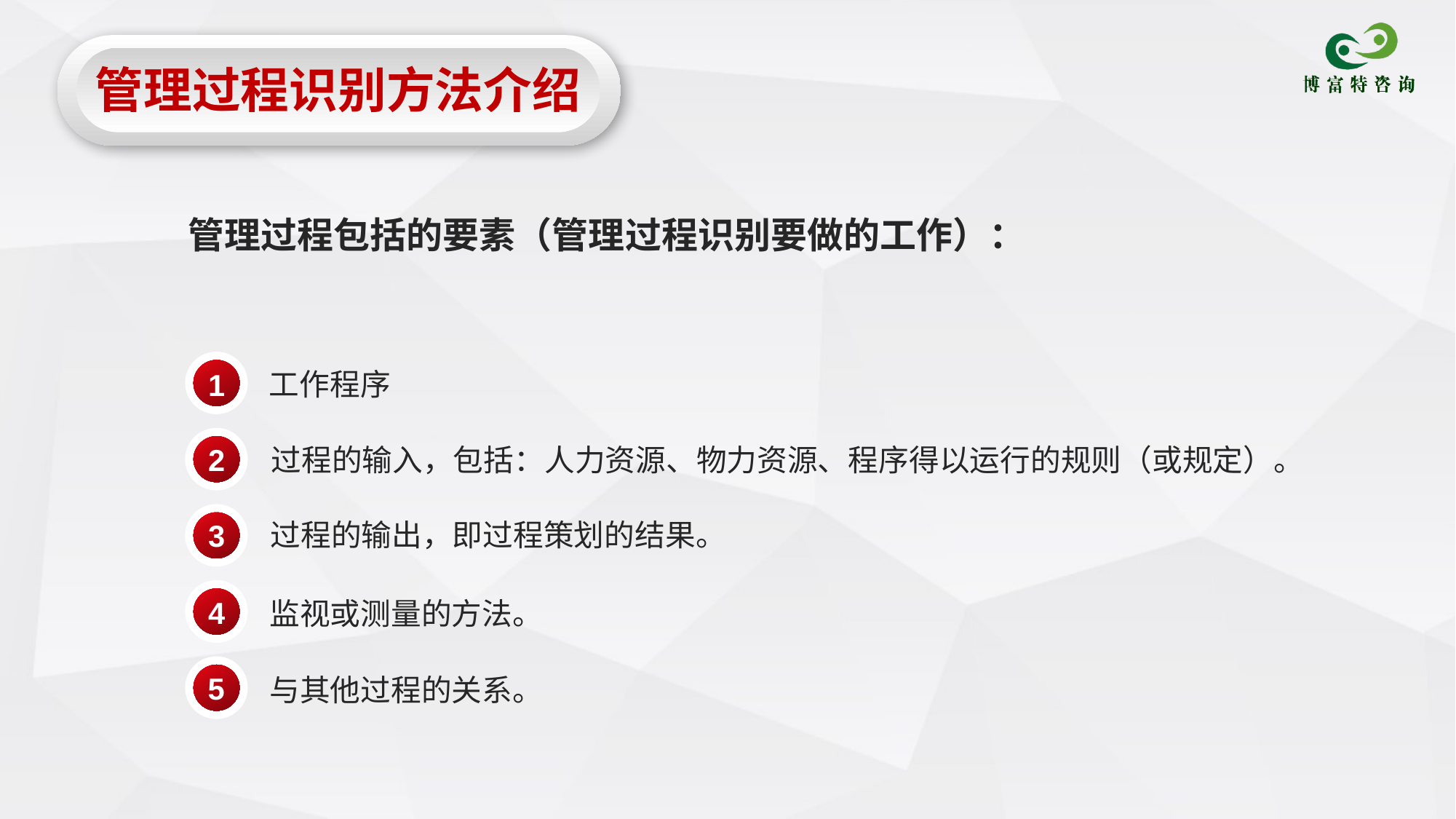

管理过程识别方法介绍
管理过程包括的要素（管理过程识别要做的工作）：

工作程序
1

2
过程的输入，包括：人力资源、物力资源、程序得以运行的规则（或规定）。

过程的输出，即过程策划的结果。
3

4
监视或测量的方法。

5
与其他过程的关系。